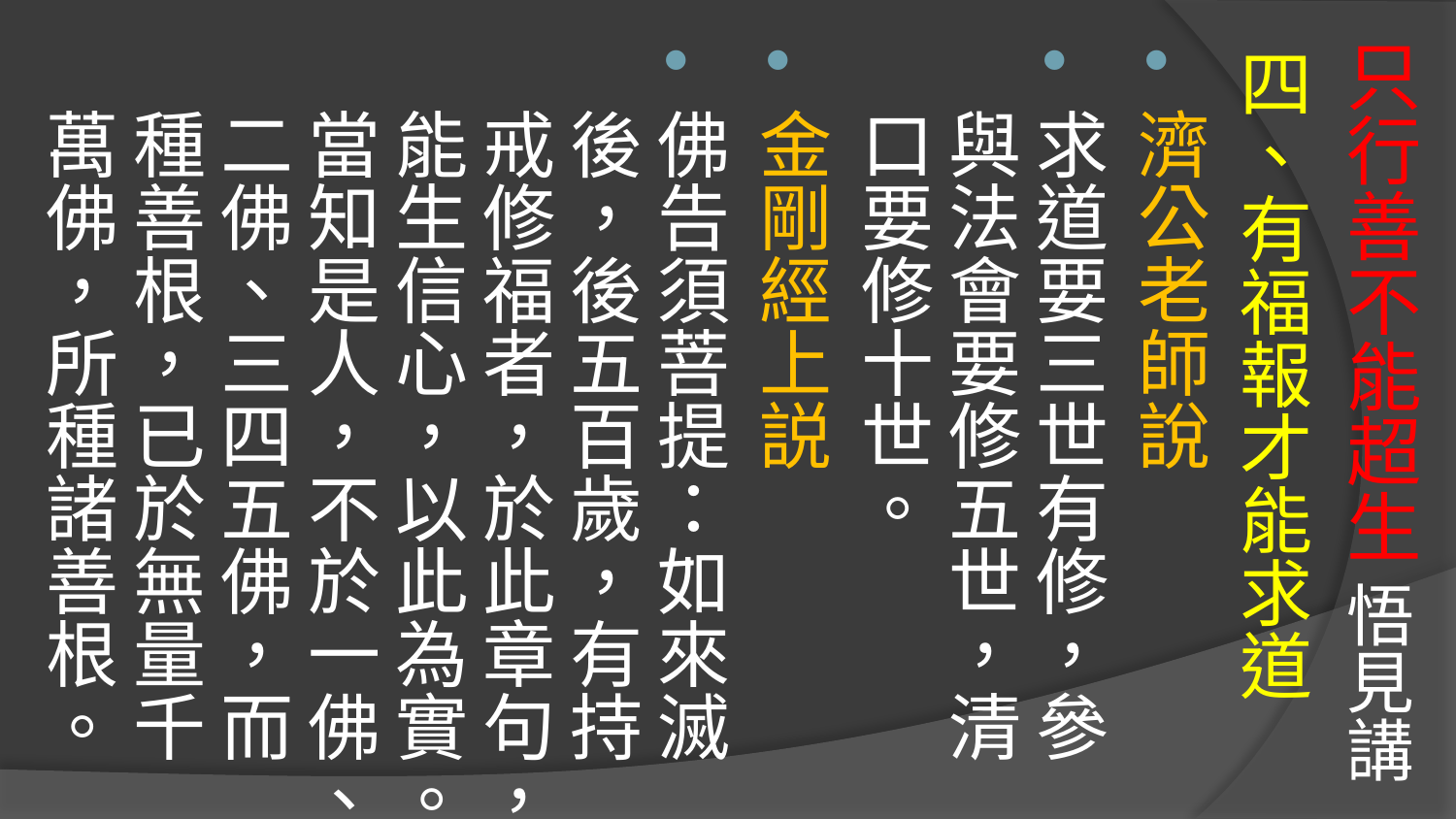

四、有福報才能求道
濟公老師說
求道要三世有修，參與法會要修五世，清口要修十世。
金剛經上説
佛告須菩提：如來滅後，後五百歲，有持戒修福者，於此章句，能生信心，以此為實。當知是人，不於一佛、二佛、三四五佛，而種善根，已於無量千萬佛，所種諸善根。
# 只行善不能超生 悟見講